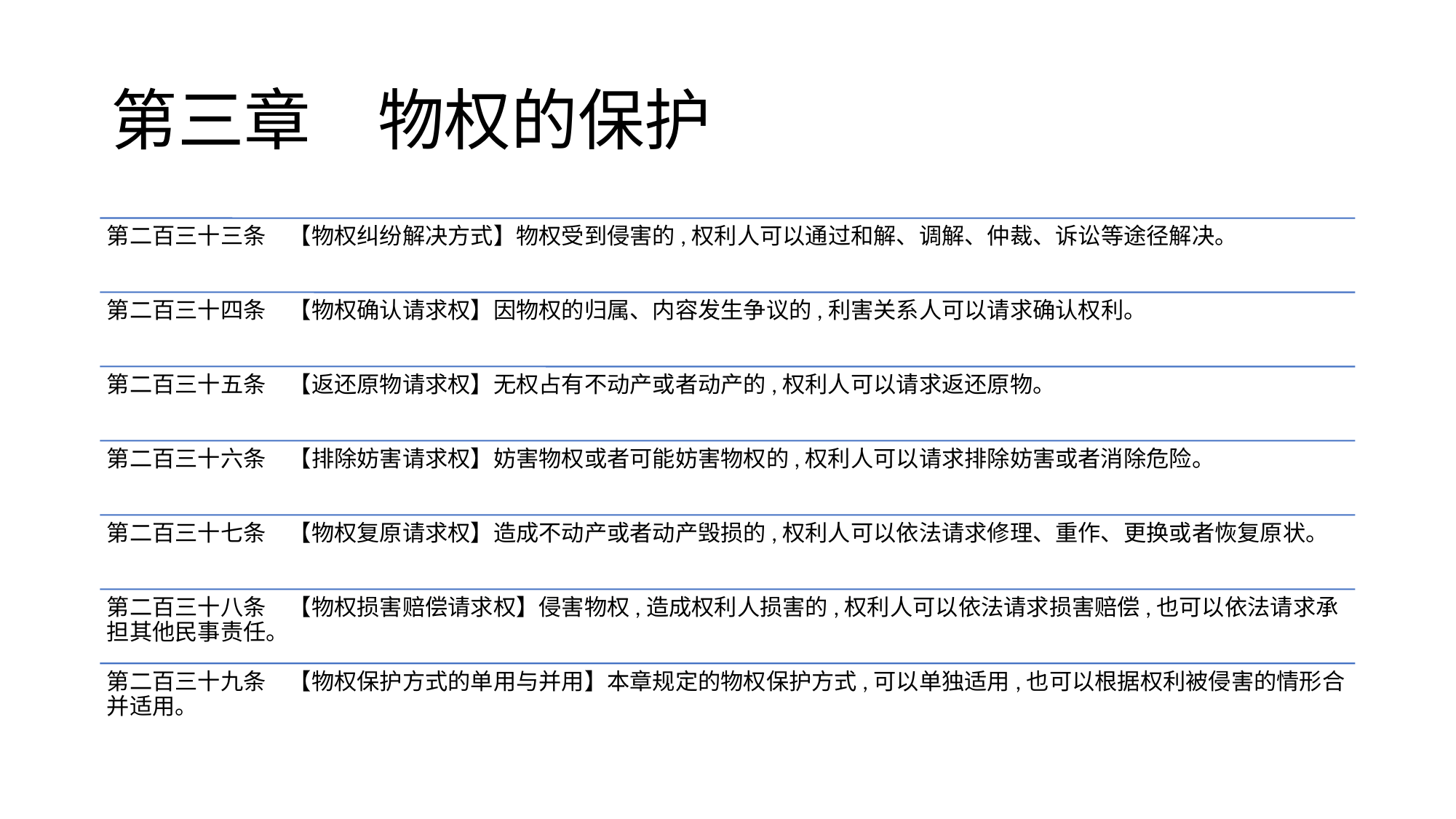

# 第三章　物权的保护
第二百三十三条　【物权纠纷解决方式】物权受到侵害的,权利人可以通过和解、调解、仲裁、诉讼等途径解决。
第二百三十四条　【物权确认请求权】因物权的归属、内容发生争议的,利害关系人可以请求确认权利。
第二百三十五条　【返还原物请求权】无权占有不动产或者动产的,权利人可以请求返还原物。
第二百三十六条　【排除妨害请求权】妨害物权或者可能妨害物权的,权利人可以请求排除妨害或者消除危险。
第二百三十七条　【物权复原请求权】造成不动产或者动产毁损的,权利人可以依法请求修理、重作、更换或者恢复原状。
第二百三十八条　【物权损害赔偿请求权】侵害物权,造成权利人损害的,权利人可以依法请求损害赔偿,也可以依法请求承担其他民事责任。
第二百三十九条　【物权保护方式的单用与并用】本章规定的物权保护方式,可以单独适用,也可以根据权利被侵害的情形合并适用。